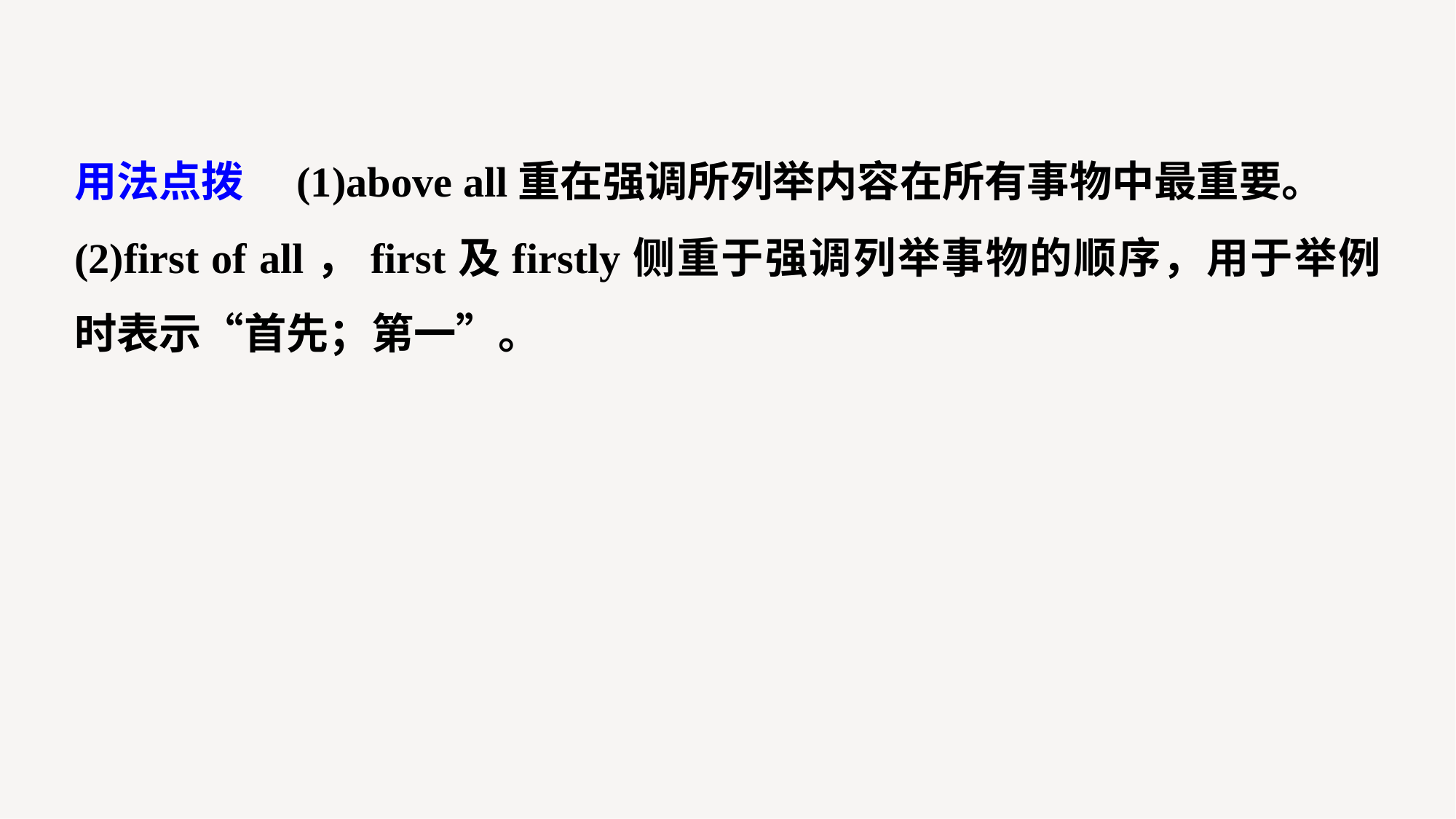

用法点拨　(1)above all重在强调所列举内容在所有事物中最重要。
(2)first of all，first及firstly侧重于强调列举事物的顺序，用于举例时表示“首先；第一”。